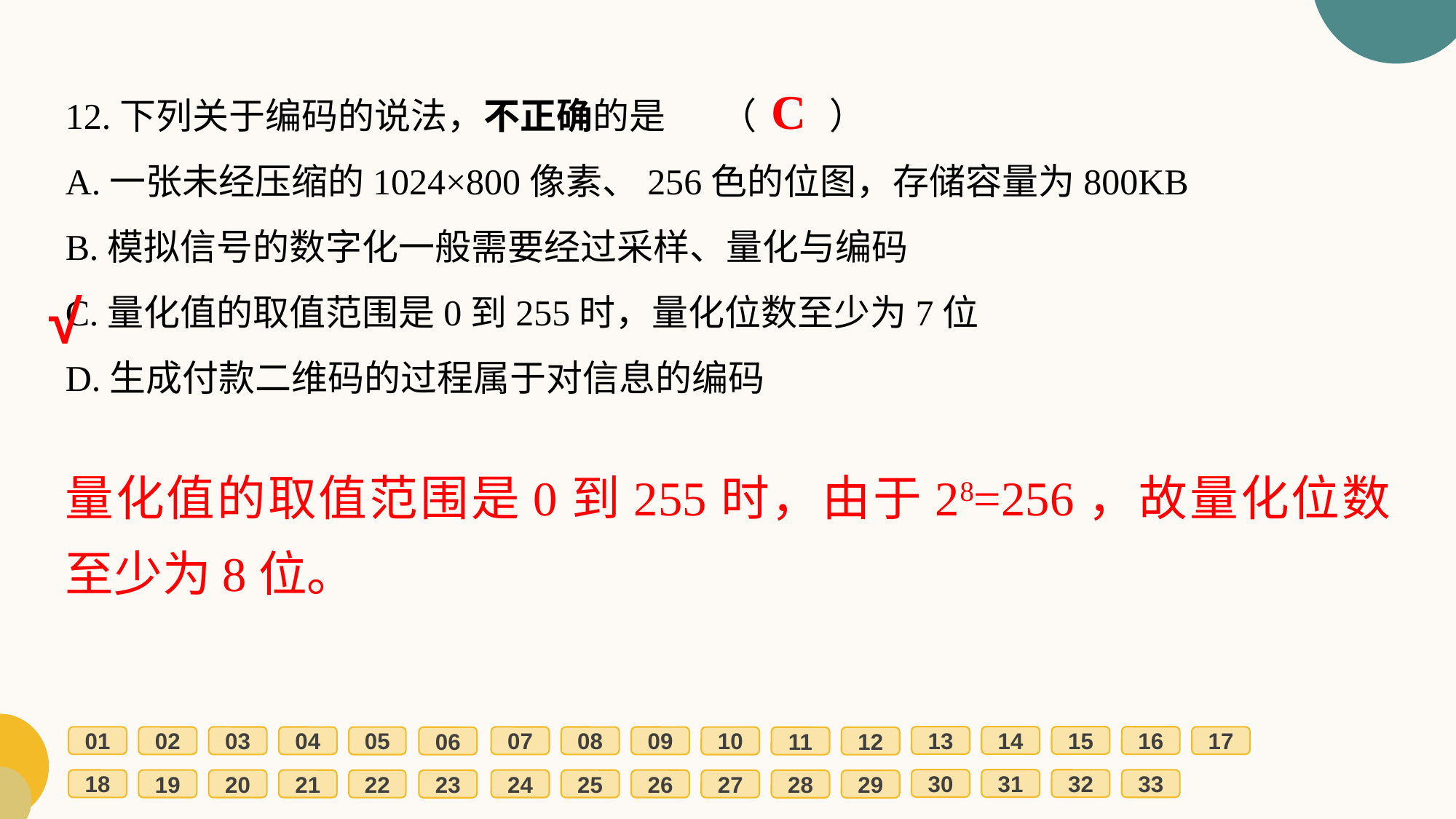

12.下列关于编码的说法，不正确的是	（　　）
A.一张未经压缩的1024×800像素、256色的位图，存储容量为800KB
B.模拟信号的数字化一般需要经过采样、量化与编码
C.量化值的取值范围是0到255时，量化位数至少为7位
D.生成付款二维码的过程属于对信息的编码
C
√
量化值的取值范围是0到255时，由于28=256，故量化位数至少为8位。